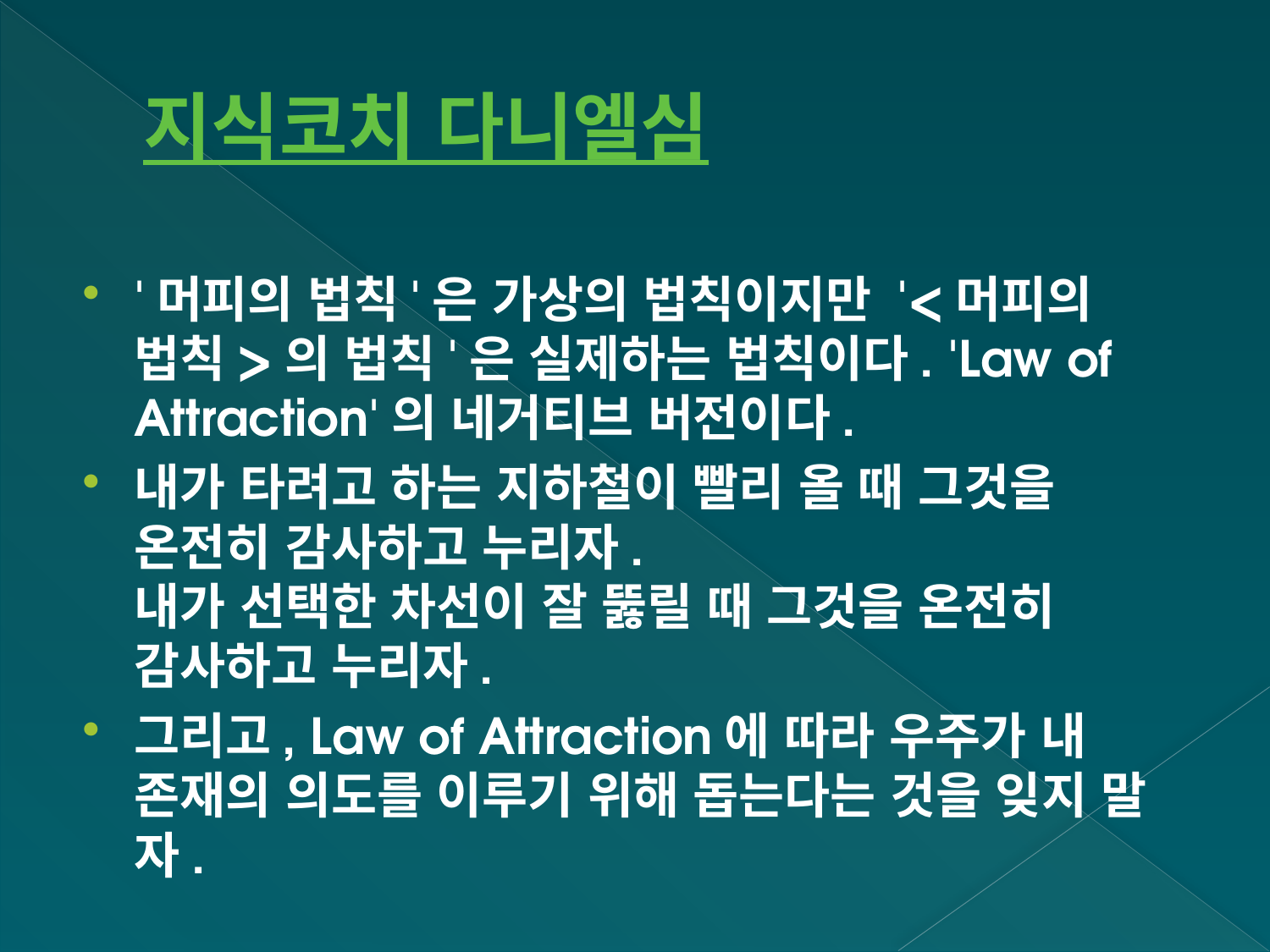

# 지식코치 다니엘심
'머피의 법칙'은 가상의 법칙이지만 '<머피의 법칙>의 법칙'은 실제하는 법칙이다. 'Law of Attraction'의 네거티브 버전이다.
내가 타려고 하는 지하철이 빨리 올 때 그것을 온전히 감사하고 누리자.
내가 선택한 차선이 잘 뚫릴 때 그것을 온전히 감사하고 누리자.
그리고, Law of Attraction에 따라 우주가 내 존재의 의도를 이루기 위해 돕는다는 것을 잊지 말자.